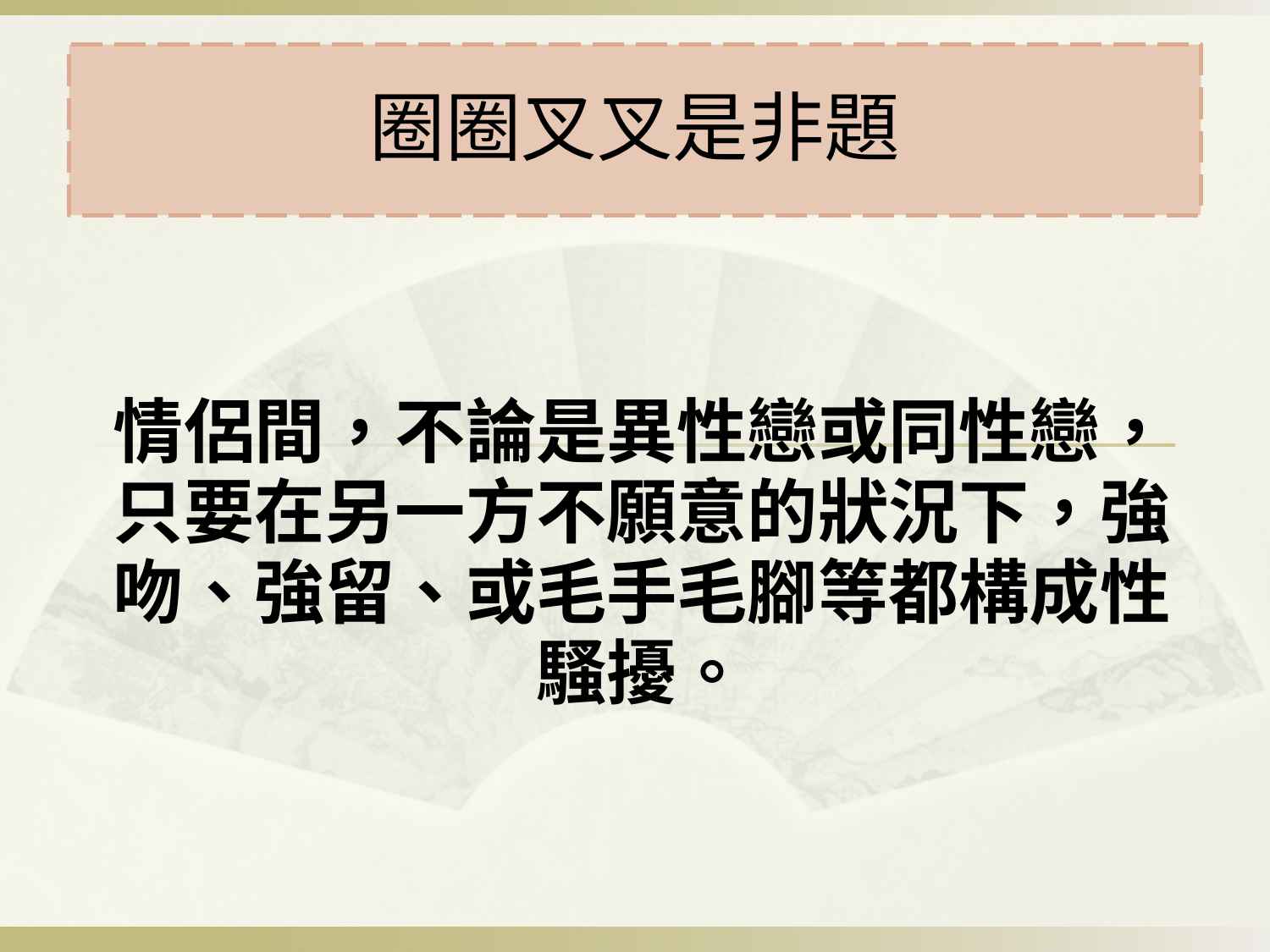

# 圈圈叉叉是非題

情侶間，不論是異性戀或同性戀，只要在另一方不願意的狀況下，強吻、強留、或毛手毛腳等都構成性騷擾。